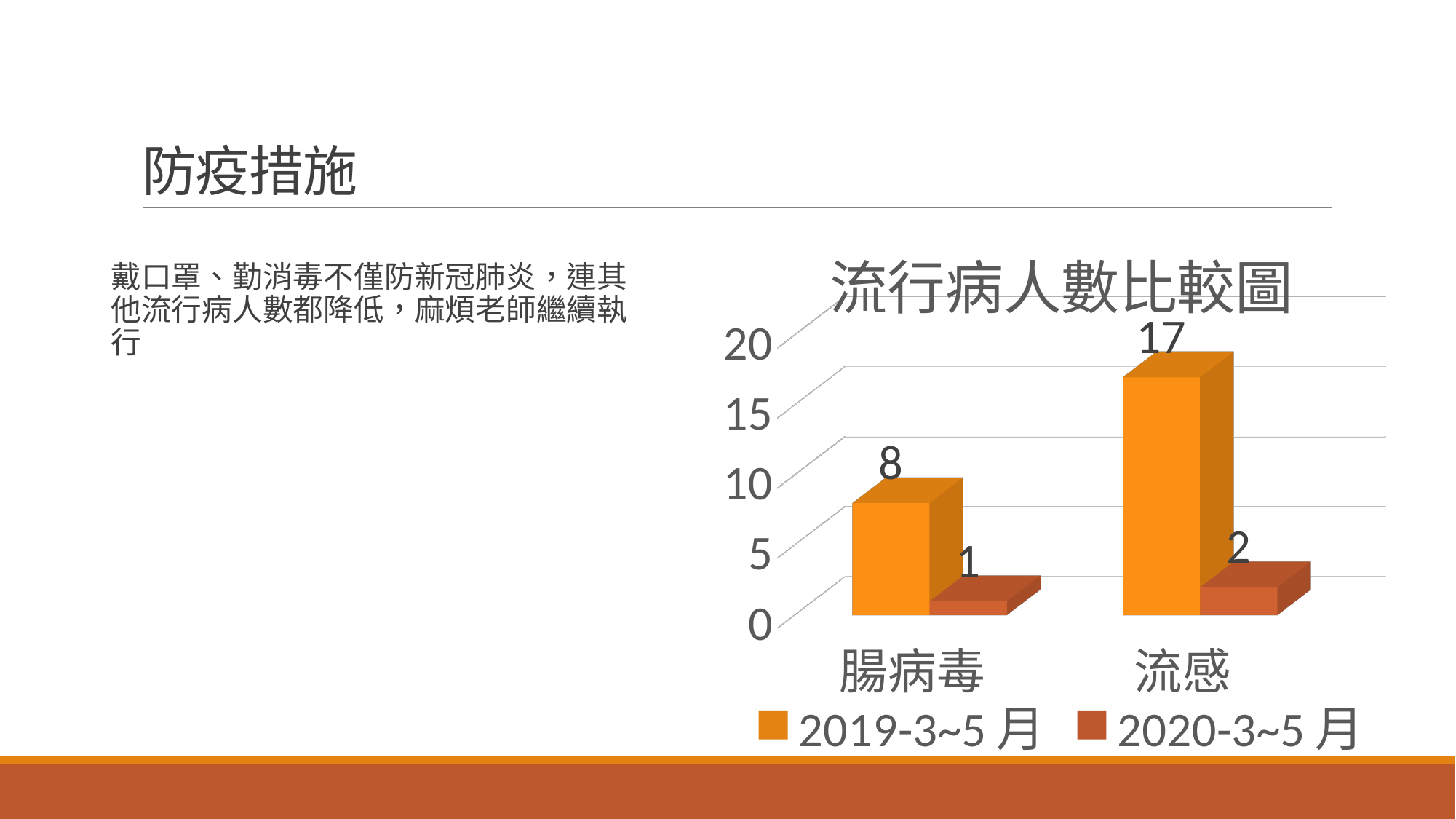

# 防疫措施

[unsupported chart]

戴口罩、勤消毒不僅防新冠肺炎，連其他流行病人數都降低，麻煩老師繼續執行